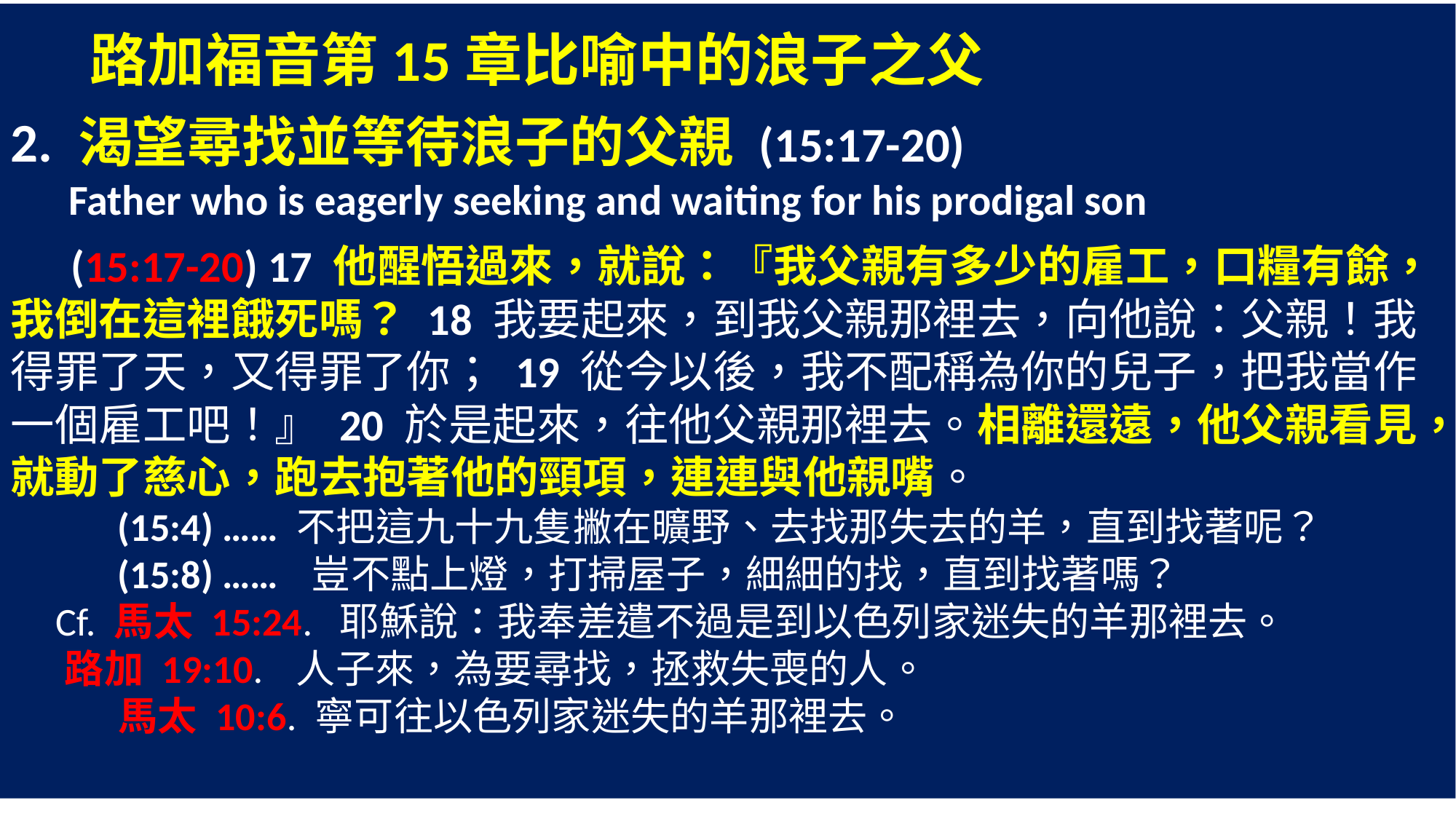

路加福音第15章比喻中的浪子之父

2. 渴望尋找並等待浪子的父親 (15:17-20)
      Father who is eagerly seeking and waiting for his prodigal son

      (15:17-20) 17 他醒悟過來，就說：『我父親有多少的雇工，口糧有餘，我倒在這裡餓死嗎？ 18 我要起來，到我父親那裡去，向他說：父親！我得罪了天，又得罪了你； 19 從今以後，我不配稱為你的兒子，把我當作一個雇工吧！』 20 於是起來，往他父親那裡去。相離還遠，他父親看見，就動了慈心，跑去抱著他的頸項，連連與他親嘴。
            (15:4) …… 不把這九十九隻撇在曠野、去找那失去的羊，直到找著呢？
            (15:8) …… 豈不點上燈，打掃屋子，細細的找，直到找著嗎？
     Cf. 馬太 15:24.  耶穌說：我奉差遣不過是到以色列家迷失的羊那裡去。
     路加 19:10. 人子來，為要尋找，拯救失喪的人。
           馬太 10:6. 寧可往以色列家迷失的羊那裡去。